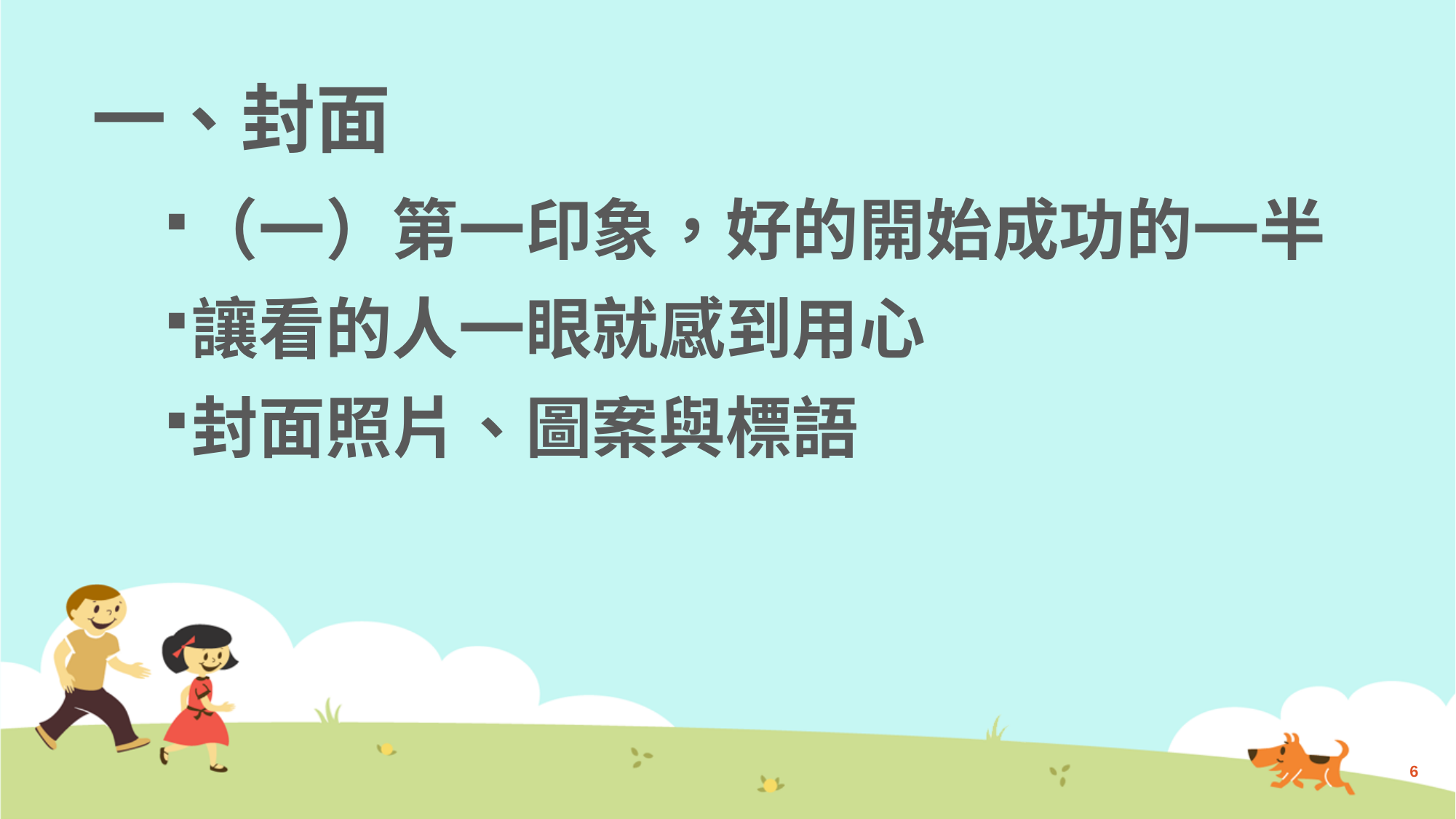

# 一、封面
（一）第一印象，好的開始成功的一半
讓看的人一眼就感到用心
封面照片、圖案與標語

6